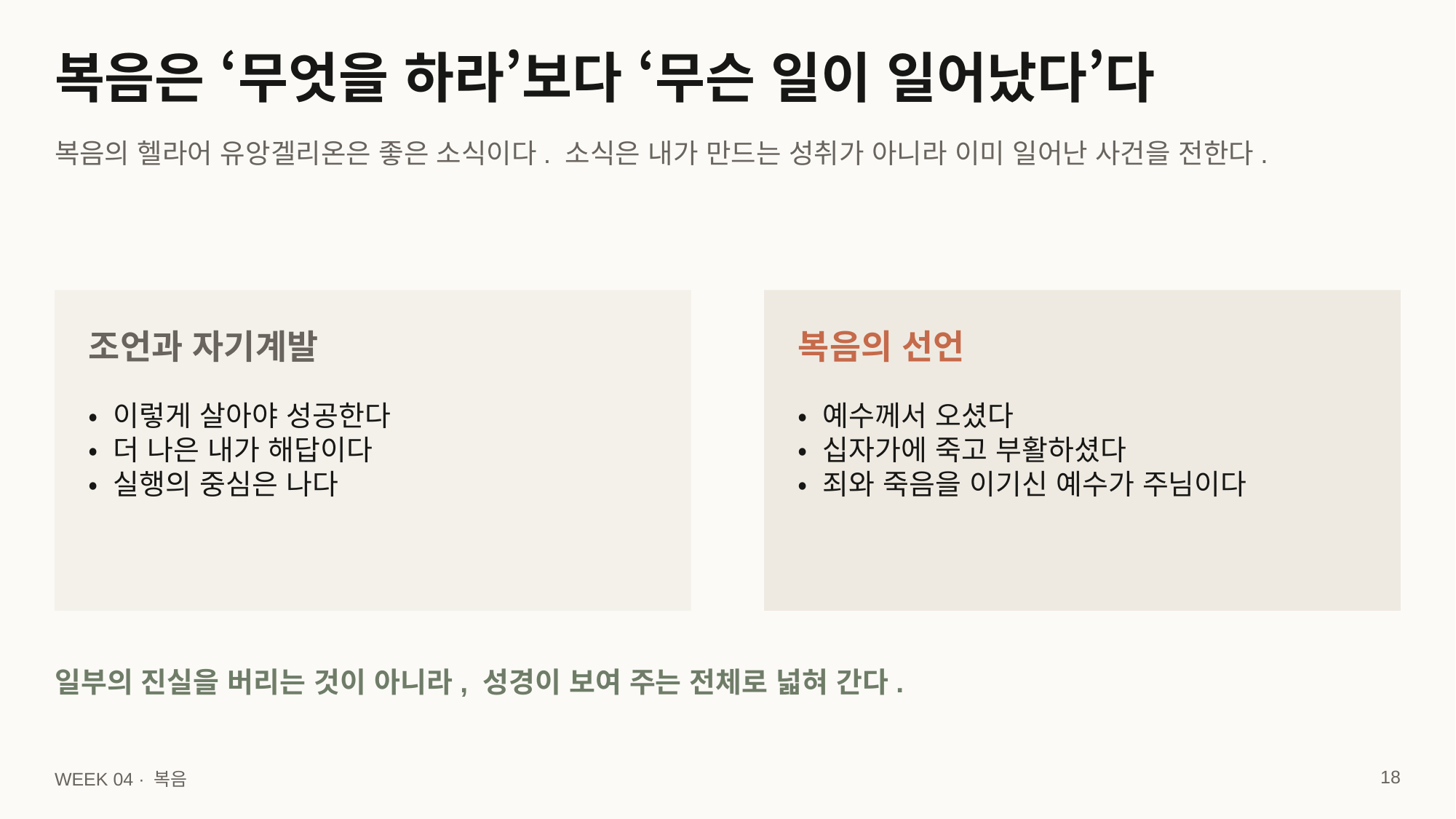

복음은 ‘무엇을 하라’보다 ‘무슨 일이 일어났다’다
복음의 헬라어 유앙겔리온은 좋은 소식이다. 소식은 내가 만드는 성취가 아니라 이미 일어난 사건을 전한다.

조언과 자기계발
복음의 선언
• 이렇게 살아야 성공한다
• 더 나은 내가 해답이다
• 실행의 중심은 나다
• 예수께서 오셨다
• 십자가에 죽고 부활하셨다
• 죄와 죽음을 이기신 예수가 주님이다
일부의 진실을 버리는 것이 아니라, 성경이 보여 주는 전체로 넓혀 간다.
18
WEEK 04 · 복음